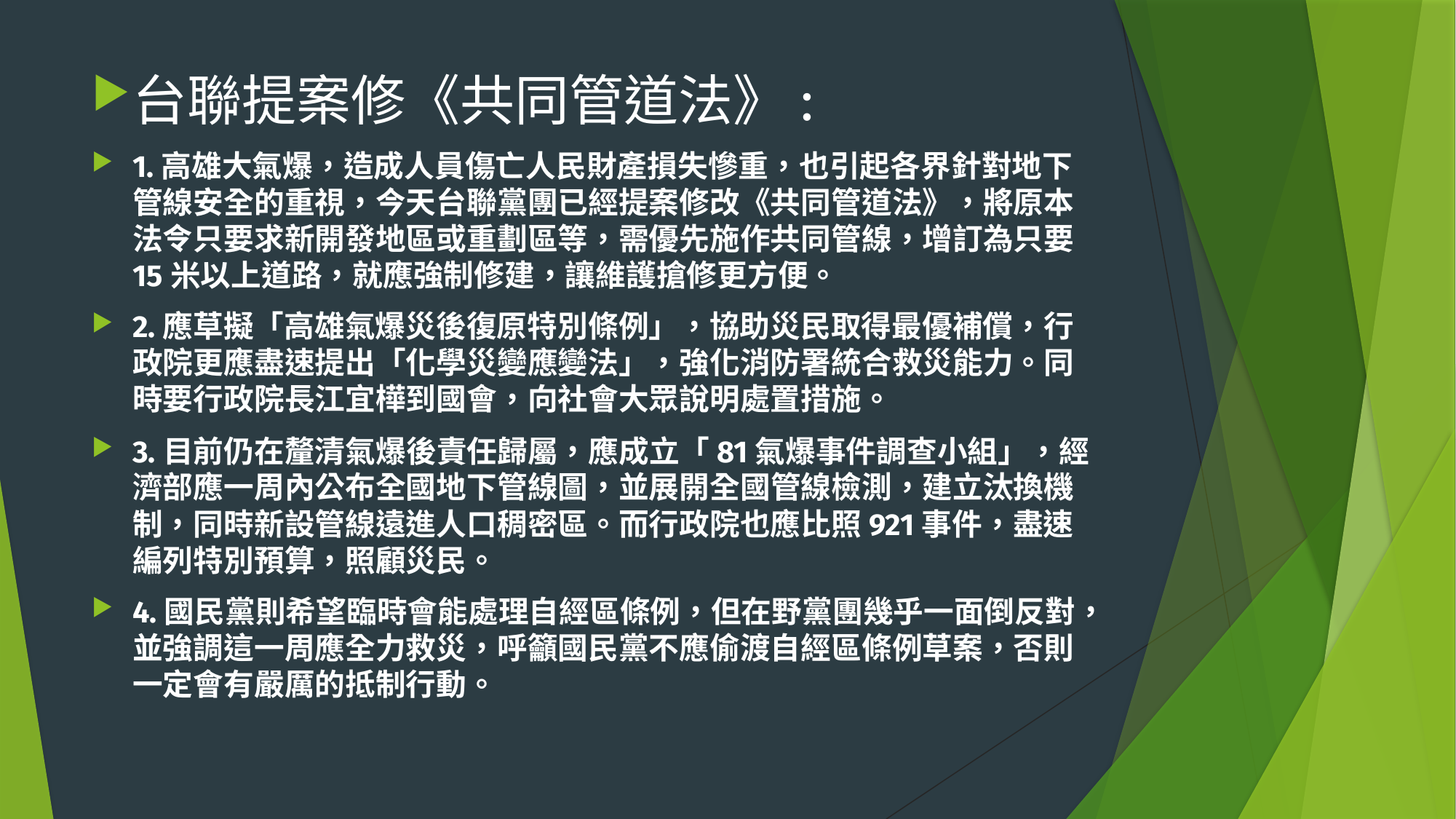

台聯提案修《共同管道法》:
1.高雄大氣爆，造成人員傷亡人民財產損失慘重，也引起各界針對地下管線安全的重視，今天台聯黨團已經提案修改《共同管道法》，將原本法令只要求新開發地區或重劃區等，需優先施作共同管線，增訂為只要15米以上道路，就應強制修建，讓維護搶修更方便。
2.應草擬「高雄氣爆災後復原特別條例」，協助災民取得最優補償，行政院更應盡速提出「化學災變應變法」，強化消防署統合救災能力。同時要行政院長江宜樺到國會，向社會大眾說明處置措施。
3.目前仍在釐清氣爆後責任歸屬，應成立「81氣爆事件調查小組」，經濟部應一周內公布全國地下管線圖，並展開全國管線檢測，建立汰換機制，同時新設管線遠進人口稠密區。而行政院也應比照921事件，盡速編列特別預算，照顧災民。
4.國民黨則希望臨時會能處理自經區條例，但在野黨團幾乎一面倒反對，並強調這一周應全力救災，呼籲國民黨不應偷渡自經區條例草案，否則一定會有嚴厲的抵制行動。